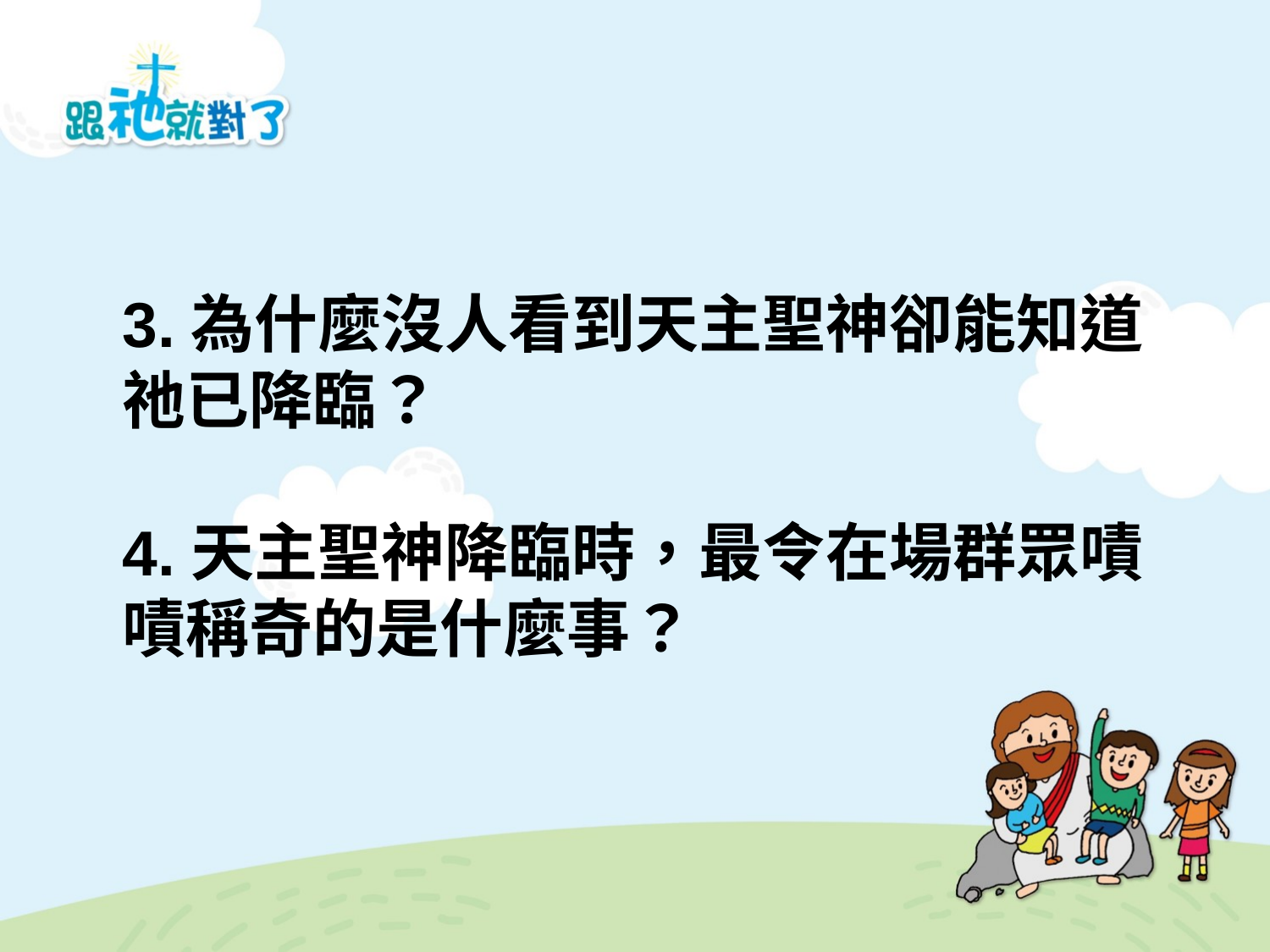

3.為什麼沒人看到天主聖神卻能知道祂已降臨？

4.天主聖神降臨時，最令在場群眾嘖嘖稱奇的是什麼事？